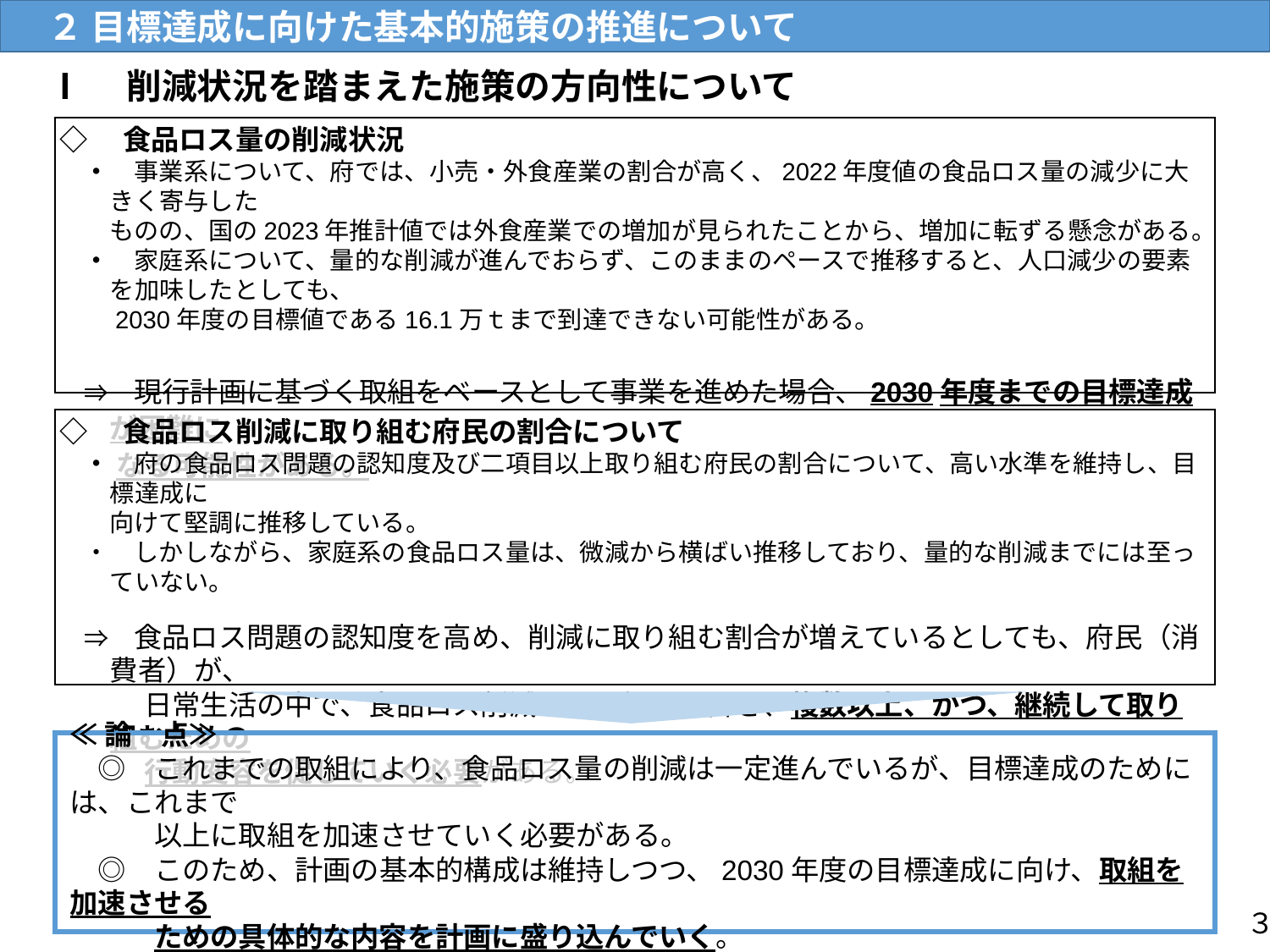

２ 目標達成に向けた基本的施策の推進について
Ⅰ　削減状況を踏まえた施策の方向性について
◇　食品ロス量の削減状況
　・　事業系について、府では、小売・外食産業の割合が高く、2022年度値の食品ロス量の減少に大きく寄与した
　　ものの、国の2023年推計値では外食産業での増加が見られたことから、増加に転ずる懸念がある。
　・　家庭系について、量的な削減が進んでおらず、このままのペースで推移すると、人口減少の要素を加味したとしても、
　　2030年度の目標値である16.1万ｔまで到達できない可能性がある。

　⇒　現行計画に基づく取組をベースとして事業を進めた場合、2030年度までの目標達成が困難に
　　なる可能性がある。

◇　食品ロス削減に取り組む府民の割合について
　・　府の食品ロス問題の認知度及び二項目以上取り組む府民の割合について、高い水準を維持し、目標達成に
　　向けて堅調に推移している。
　・　しかしながら、家庭系の食品ロス量は、微減から横ばい推移しており、量的な削減までには至っていない。

　⇒　食品ロス問題の認知度を高め、削減に取り組む割合が増えているとしても、府民（消費者）が、
　　　日常生活の中で、食品ロス削減に取り組む項目を、複数以上、かつ、継続して取り組むための
　　　行動変容を促していく必要がある。

≪論　点≫
　◎　これまでの取組により、食品ロス量の削減は一定進んでいるが、目標達成のためには、これまで
　　　以上に取組を加速させていく必要がある。
　◎　このため、計画の基本的構成は維持しつつ、2030年度の目標達成に向け、取組を加速させる
　　　ための具体的な内容を計画に盛り込んでいく。
３